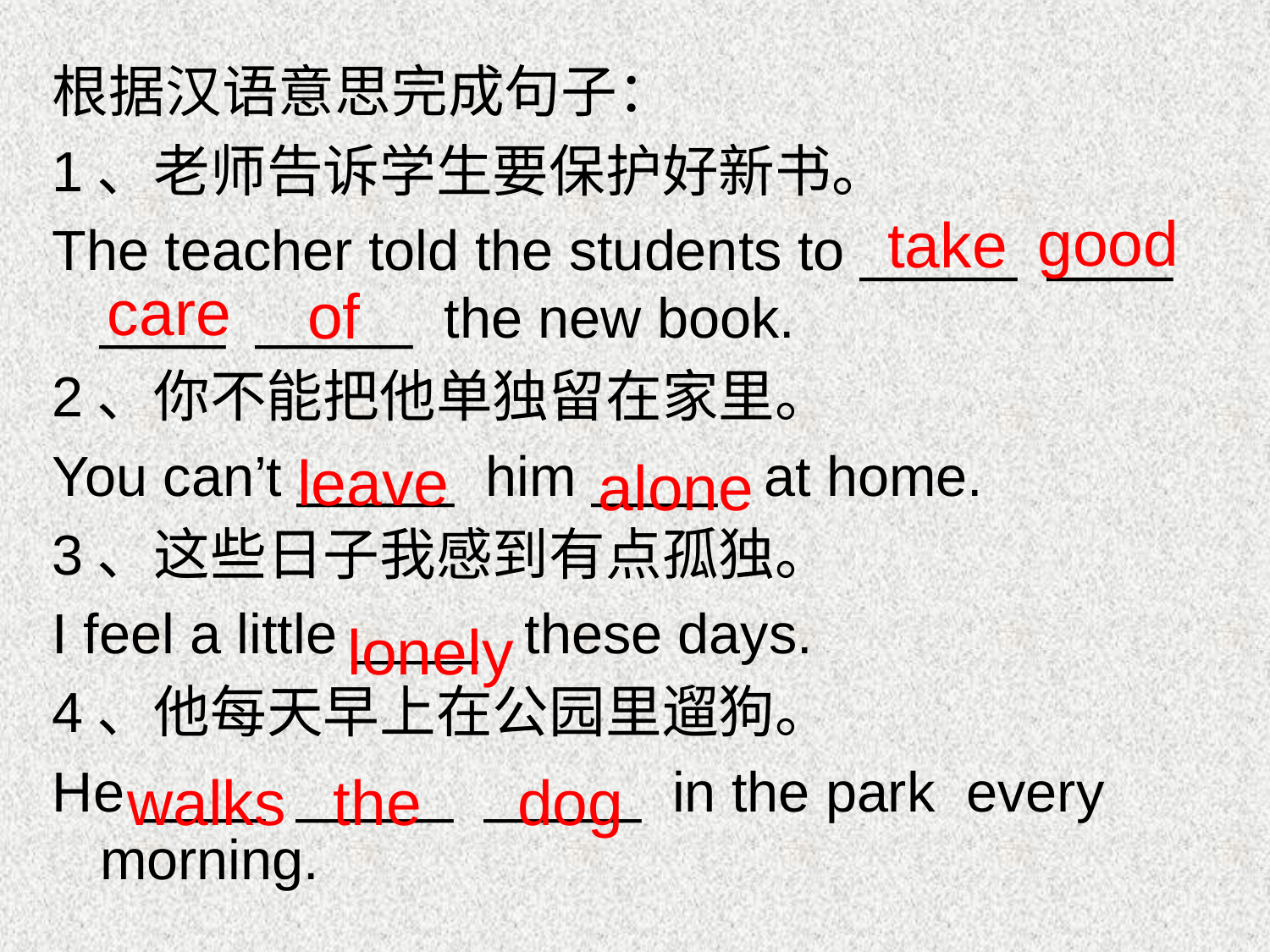

根据汉语意思完成句子：
1、老师告诉学生要保护好新书。
The teacher told the students to _____  ____ ____  _____  the new book.
2、你不能把他单独留在家里。
You can’t _____  him ____   at home.
3、这些日子我感到有点孤独。
I feel a little ____   these days.
4、他每天早上在公园里遛狗。
He ____  _____  _____  in the park  every morning.
good
take
care
of
leave
alone
lonely
walks
the
dog